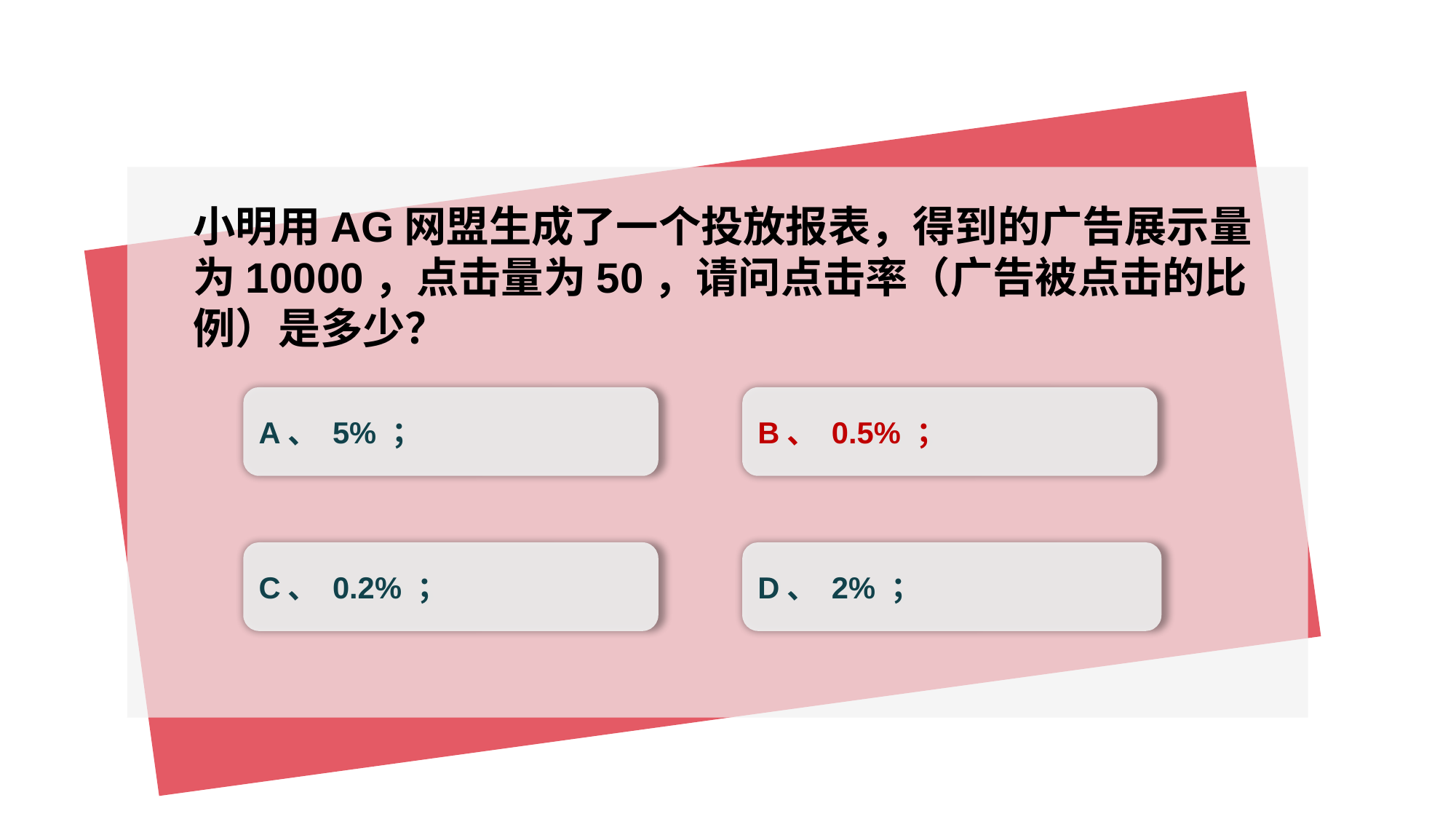

小明用AG网盟生成了一个投放报表，得到的广告展示量为10000，点击量为50，请问点击率（广告被点击的比例）是多少？

A、 5% ；
B、 0.5% ；
C、 0.2% ；
D、 2% ；